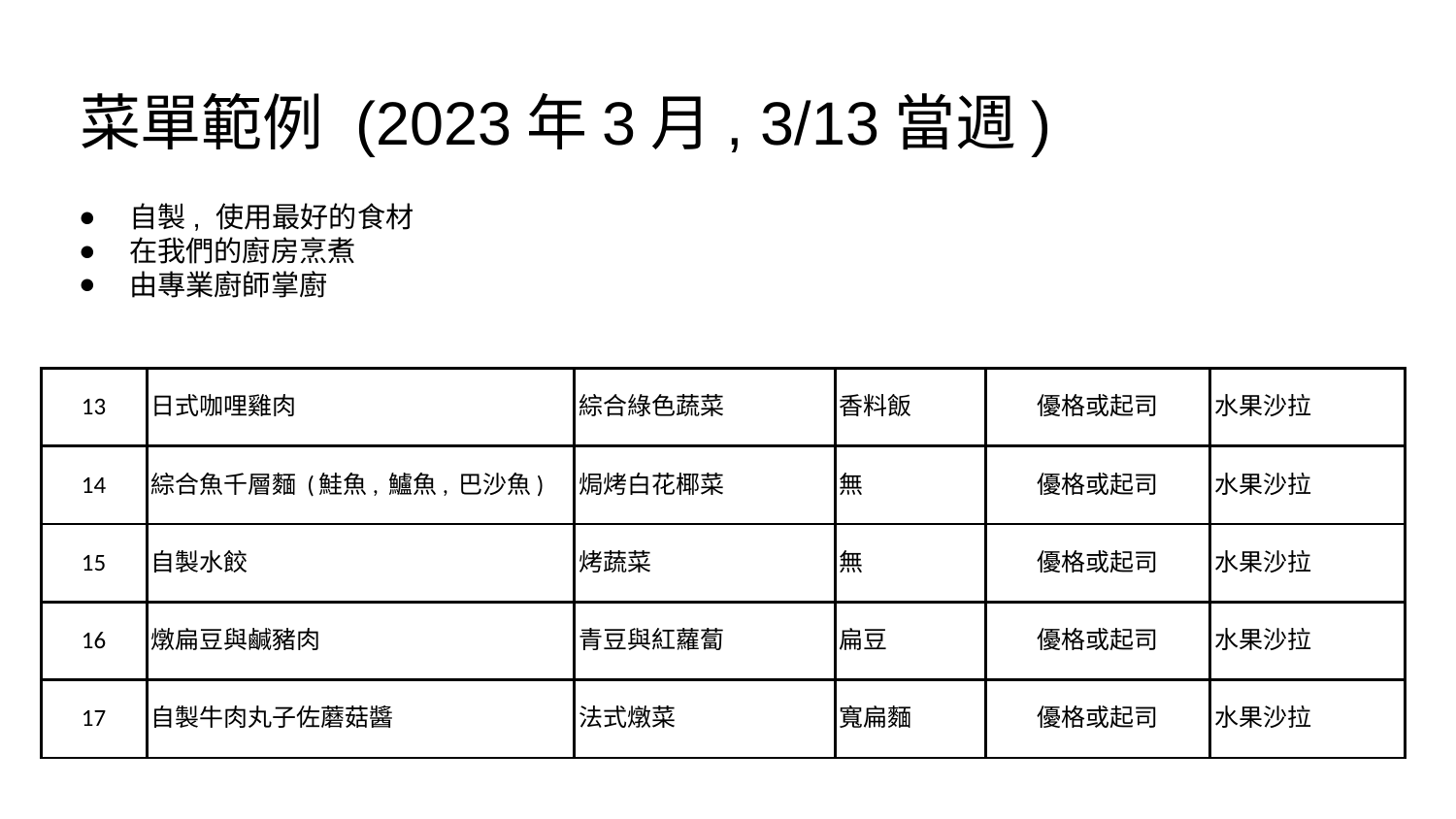

菜單範例 (2023年3月, 3/13當週)
自製, 使用最好的食材
在我們的廚房烹煮
由專業廚師掌廚
|  |  |  |  |  |  |  |  |
| --- | --- | --- | --- | --- | --- | --- | --- |
|  | 13 |  | 日式咖哩雞肉 | 綜合綠色蔬菜 | 香料飯 | 優格或起司 | 水果沙拉 |
|  | 14 |  | 綜合魚千層麵 (鮭魚, 鱸魚, 巴沙魚) | 焗烤白花椰菜 | 無 | 優格或起司 | 水果沙拉 |
|  | 15 |  | 自製水餃 | 烤蔬菜 | 無 | 優格或起司 | 水果沙拉 |
|  | 16 |  | 燉扁豆與鹹豬肉 | 青豆與紅蘿蔔 | 扁豆 | 優格或起司 | 水果沙拉 |
|  | 17 |  | 自製牛肉丸子佐蘑菇醬 | 法式燉菜 | 寬扁麵 | 優格或起司 | 水果沙拉 |